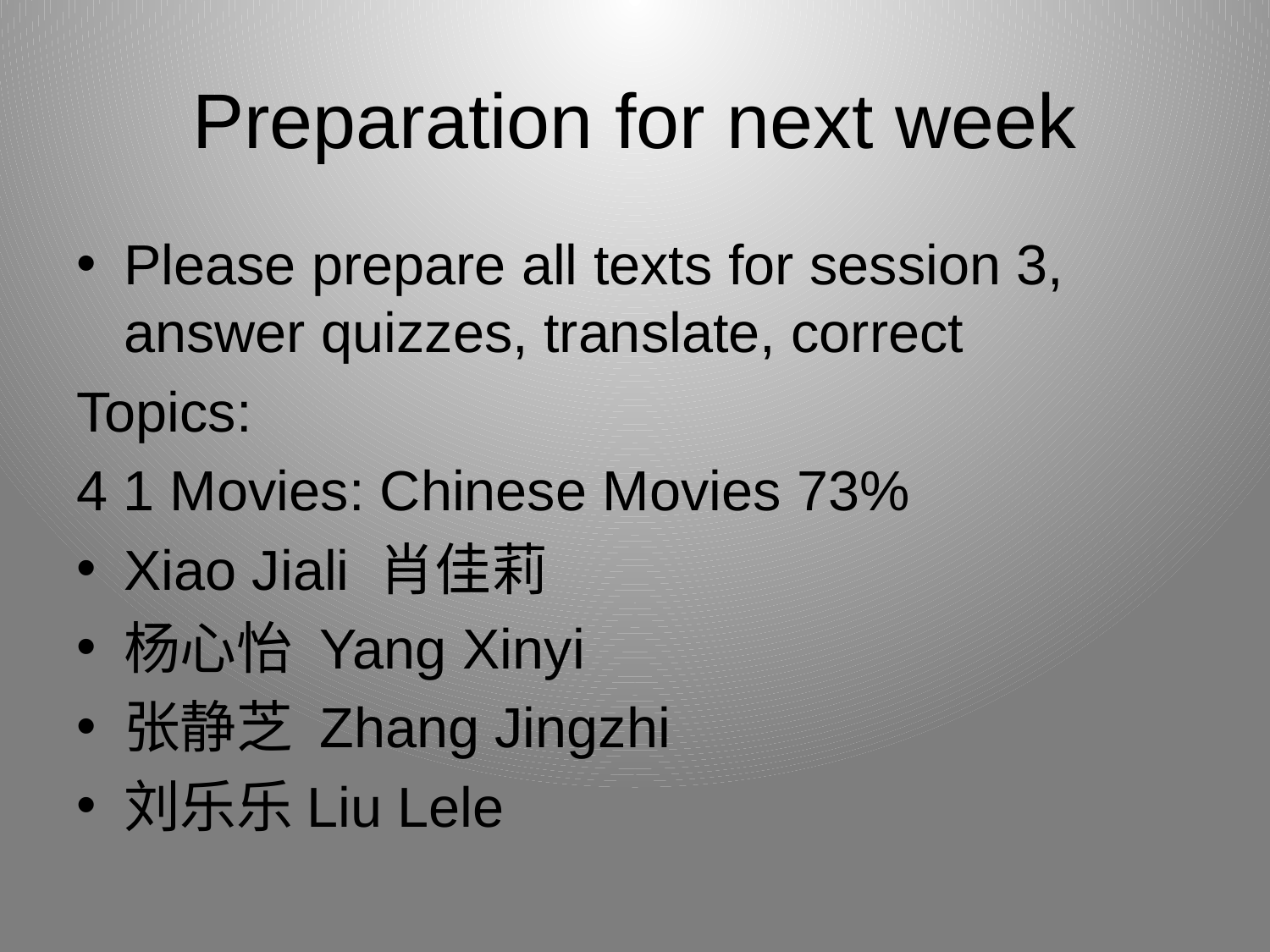

# Preparation for next week
Please prepare all texts for session 3, answer quizzes, translate, correct
Topics:
4 1 Movies: Chinese Movies 73%
Xiao Jiali 肖佳莉
杨心怡 Yang Xinyi
张静芝 Zhang Jingzhi
刘乐乐Liu Lele